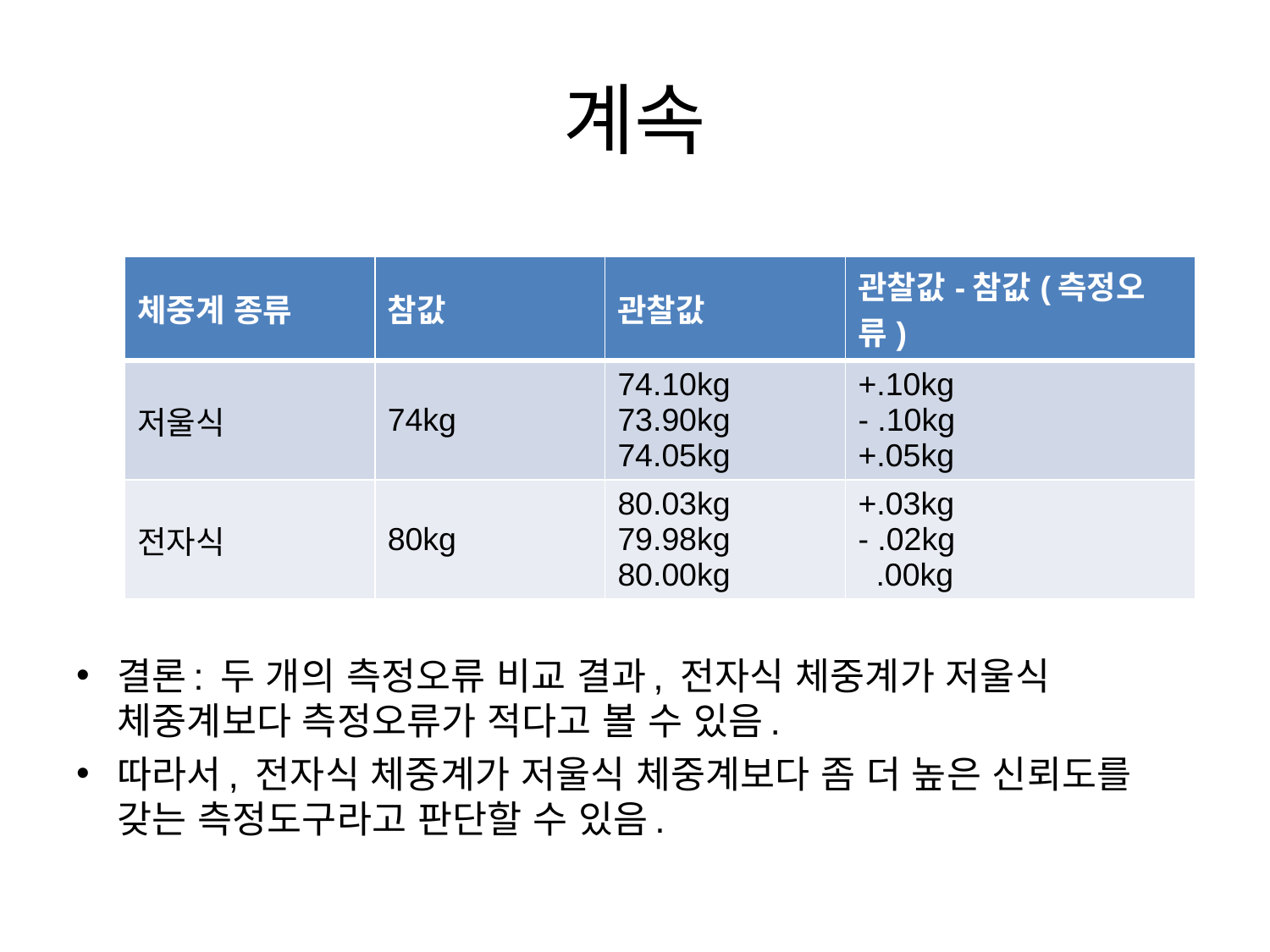

# 계속

결론: 두 개의 측정오류 비교 결과, 전자식 체중계가 저울식 체중계보다 측정오류가 적다고 볼 수 있음.
따라서, 전자식 체중계가 저울식 체중계보다 좀 더 높은 신뢰도를 갖는 측정도구라고 판단할 수 있음.

| 체중계 종류 | 참값 | 관찰값 | 관찰값-참값(측정오류) |
| --- | --- | --- | --- |
| 저울식 | 74kg | 74.10kg 73.90kg 74.05kg | +.10kg - .10kg +.05kg |
| 전자식 | 80kg | 80.03kg 79.98kg 80.00kg | +.03kg - .02kg .00kg |